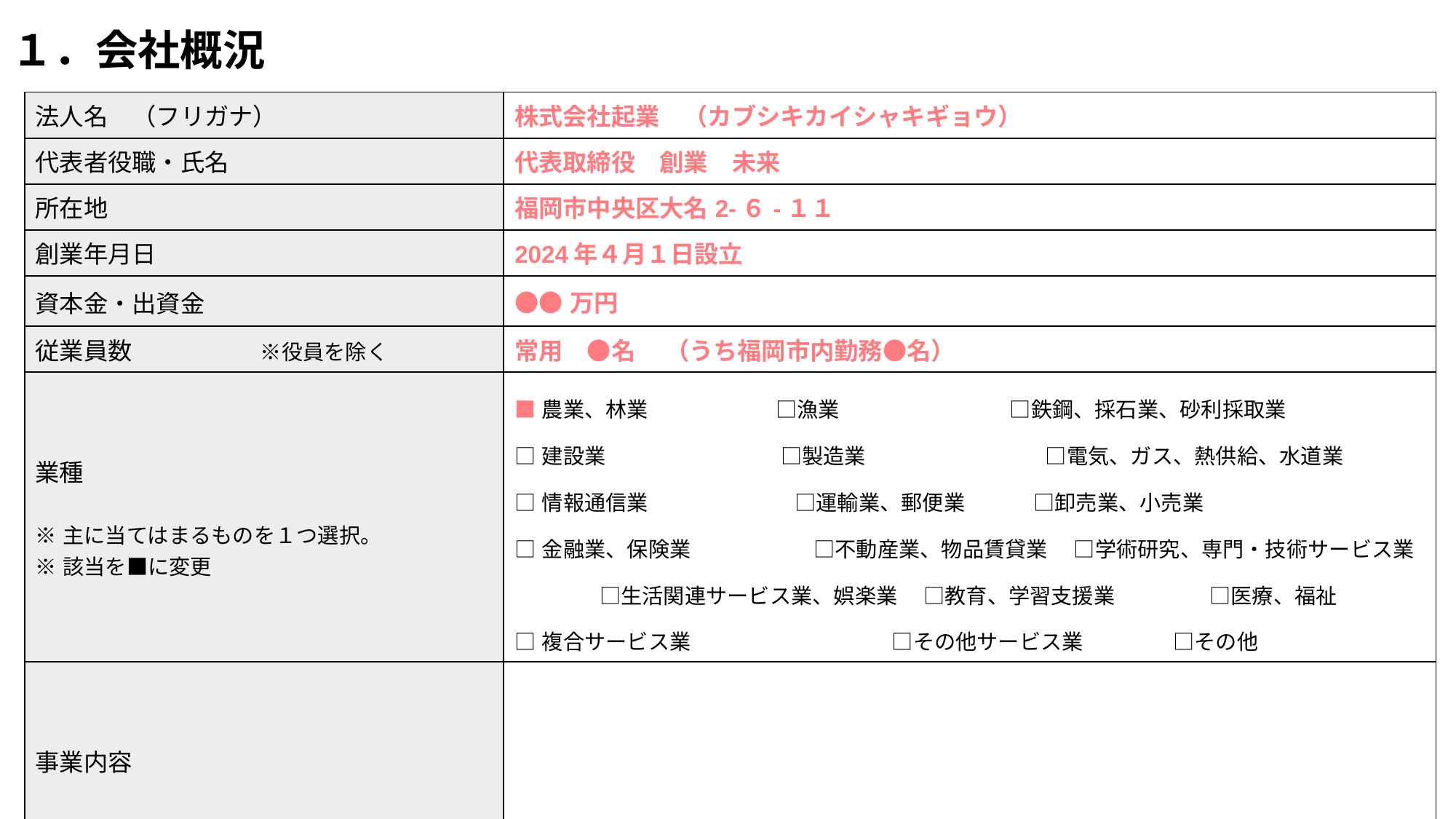

# １．会社概況
| 法人名　（フリガナ） | 株式会社起業　（カブシキカイシャキギョウ） |
| --- | --- |
| 代表者役職・氏名 | 代表取締役　創業　未来 |
| 所在地 | 福岡市中央区大名2-６-１１ |
| 創業年月日 | 2024年４月１日設立 |
| 資本金・出資金 | ●●万円 |
| 従業員数 　　　　　※役員を除く | 常用　●名　 （うち福岡市内勤務●名） |
| 業種　 ※主に当てはまるものを１つ選択。 ※該当を■に変更 | ■農業、林業 □漁業　　　 　□鉄鋼、採石業、砂利採取業　　　 □建設業　　 □製造業　　　　　 　□電気、ガス、熱供給、水道業　 □情報通信業　　 □運輸業、郵便業 　□卸売業、小売業　　 □金融業、保険業　　 □不動産業、物品賃貸業 　□学術研究、専門・技術サービス業　　　　□生活関連サービス業、娯楽業　 □教育、学習支援業　　　　 □医療、福祉　　 □複合サービス業　　　　　　　　　 □その他サービス業　　　　 □その他 |
| 事業内容 |  |